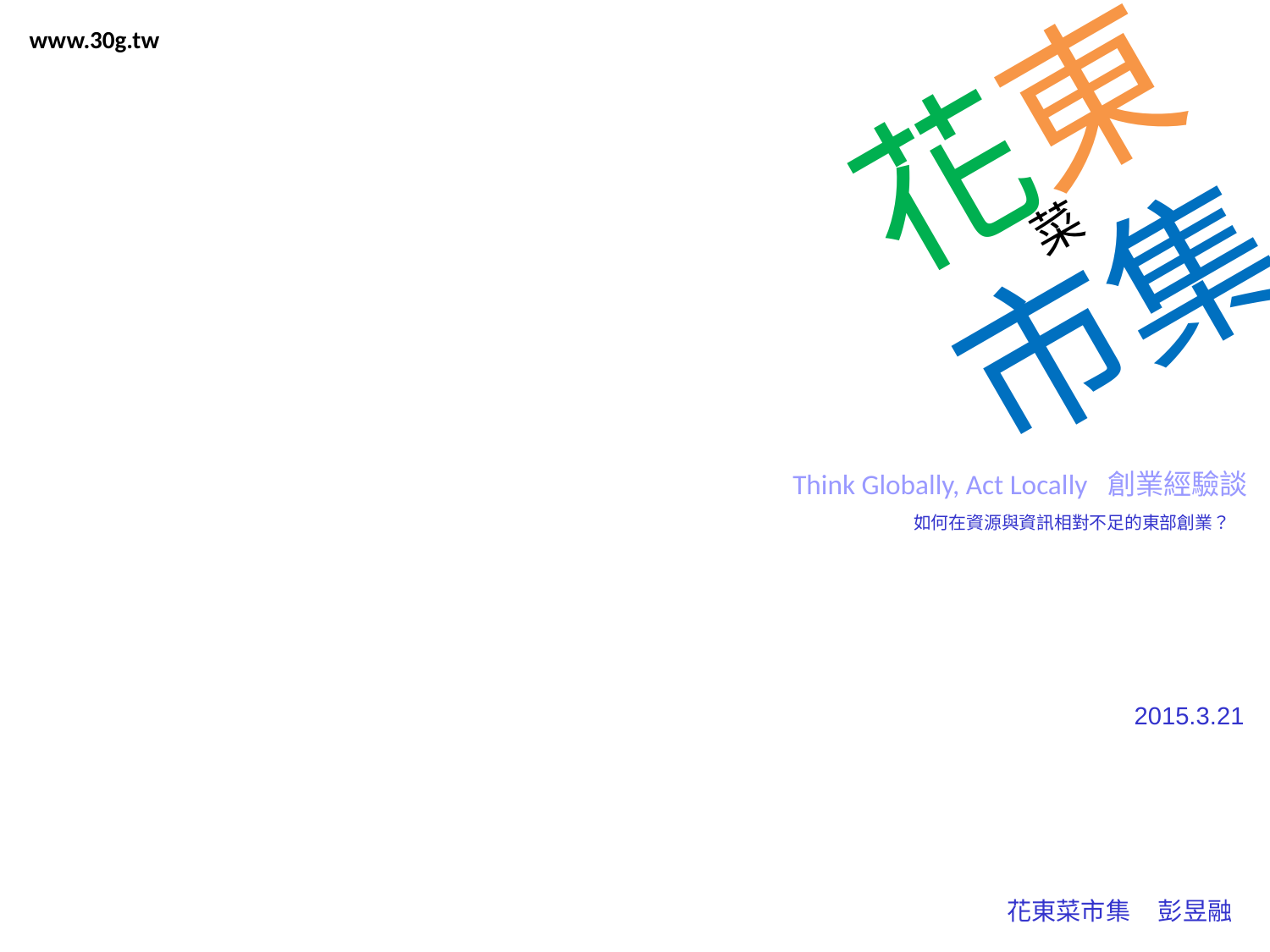

花東
市集
www.30g.tw
菜
Think Globally, Act Locally  創業經驗談
如何在資源與資訊相對不足的東部創業？
2015.3.21
花東菜市集     彭昱融